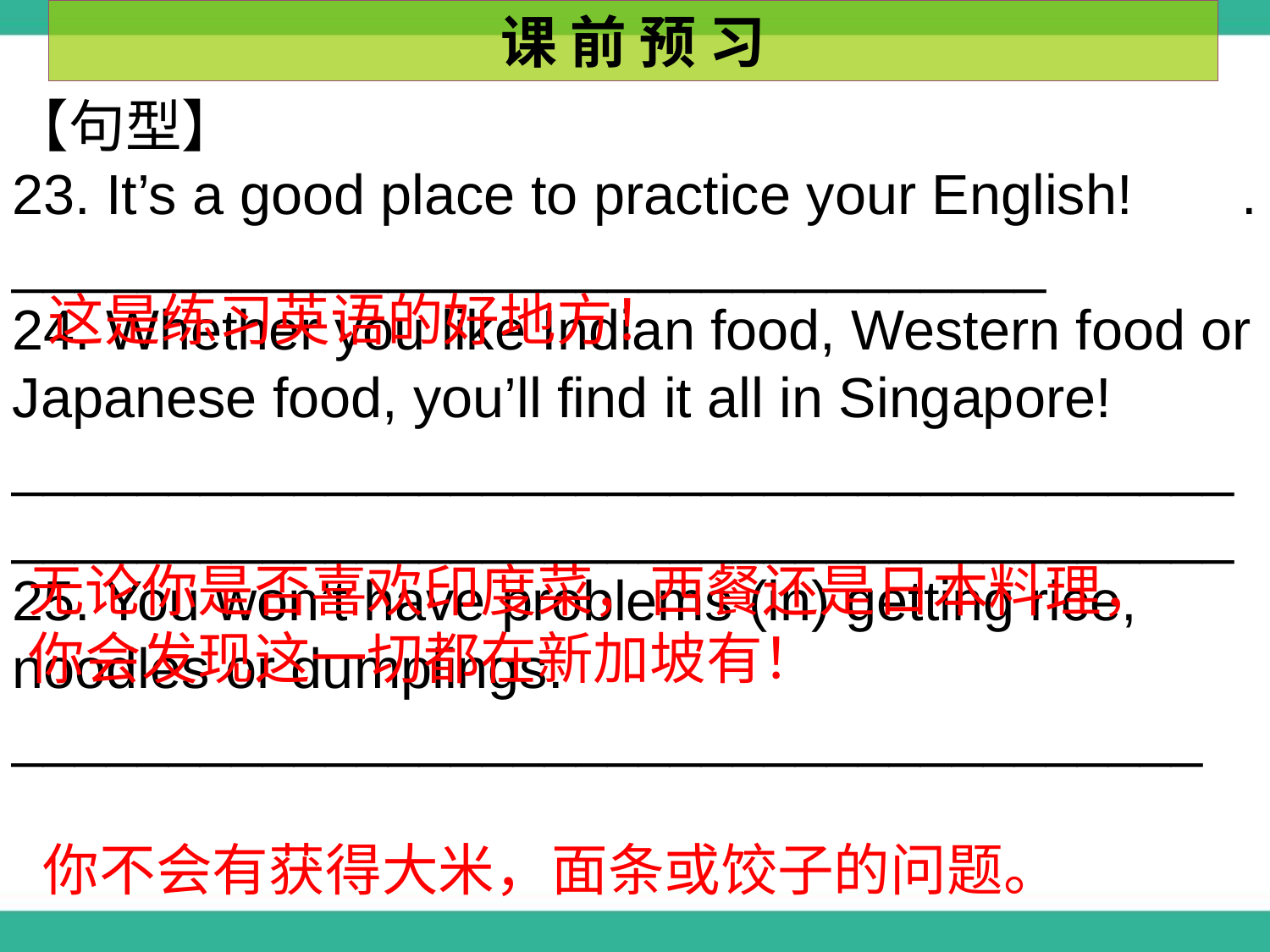

课 前 预 习
【句型】
23. It’s a good place to practice your English!       .
_________________________________
24. Whether you like Indian food, Western food or Japanese food, you’ll find it all in Singapore!
______________________________________________________________________________
25. You won’t have problems (in) getting rice, noodles or dumplings.
______________________________________
这是练习英语的好地方！
无论你是否喜欢印度菜，西餐还是日本料理，你会发现这一切都在新加坡有！
你不会有获得大米，面条或饺子的问题。